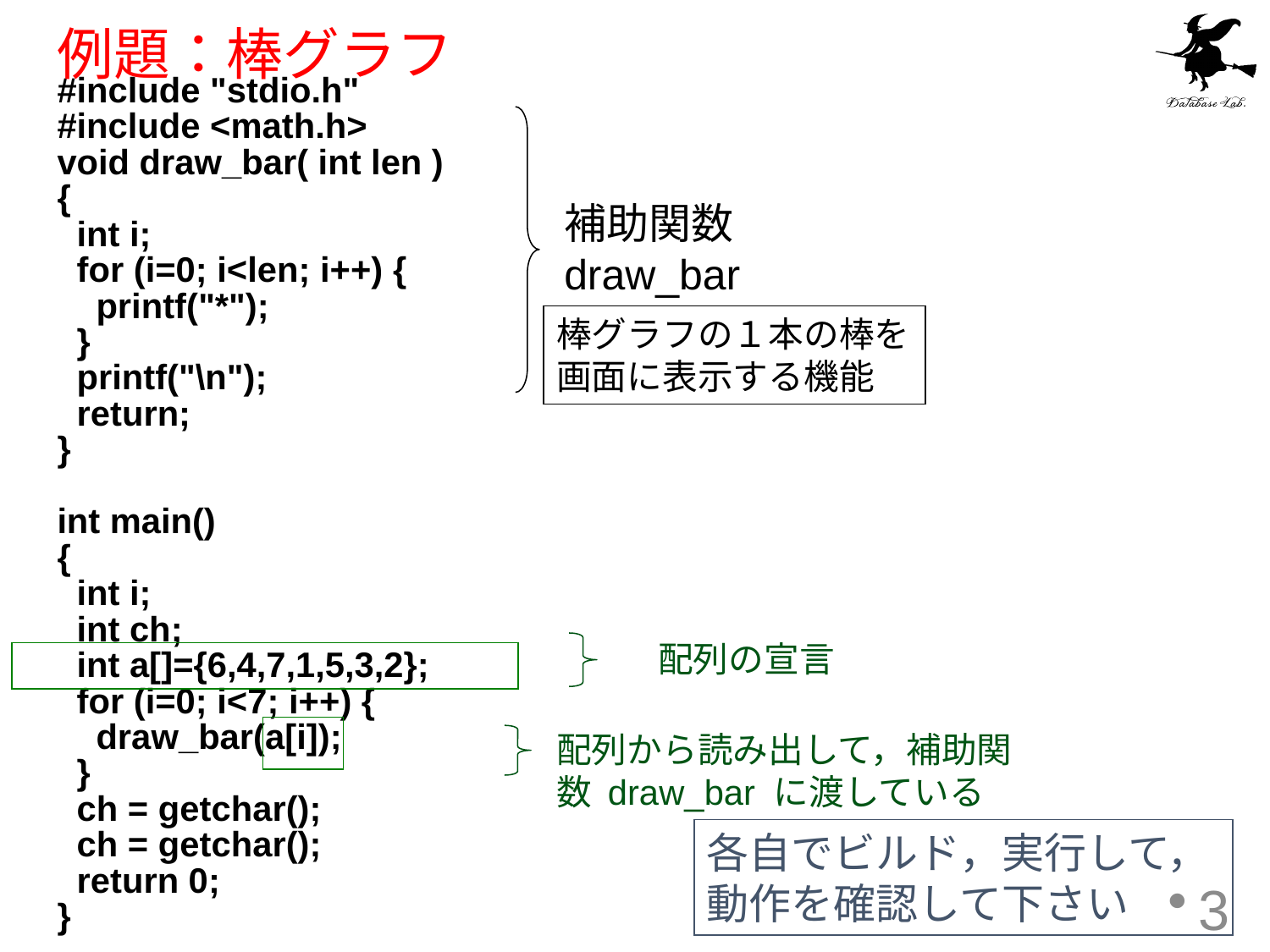

# 例題：棒グラフ
#include "stdio.h"
#include <math.h>
void draw_bar( int len )
{
  int i;
  for (i=0; i<len; i++) {
    printf("*");
  }
  printf("\n");
  return;
}

int main()
{
  int i;
  int ch;
  int a[]={6,4,7,1,5,3,2};
  for (i=0; i<7; i++) {
    draw_bar(a[i]);
  }
  ch = getchar();
  ch = getchar();
  return 0;
}

補助関数
draw_bar
棒グラフの１本の棒を
画面に表示する機能
配列の宣言

配列から読み出して，補助関数 draw_bar に渡している

各自でビルド，実行して，
動作を確認して下さい
3